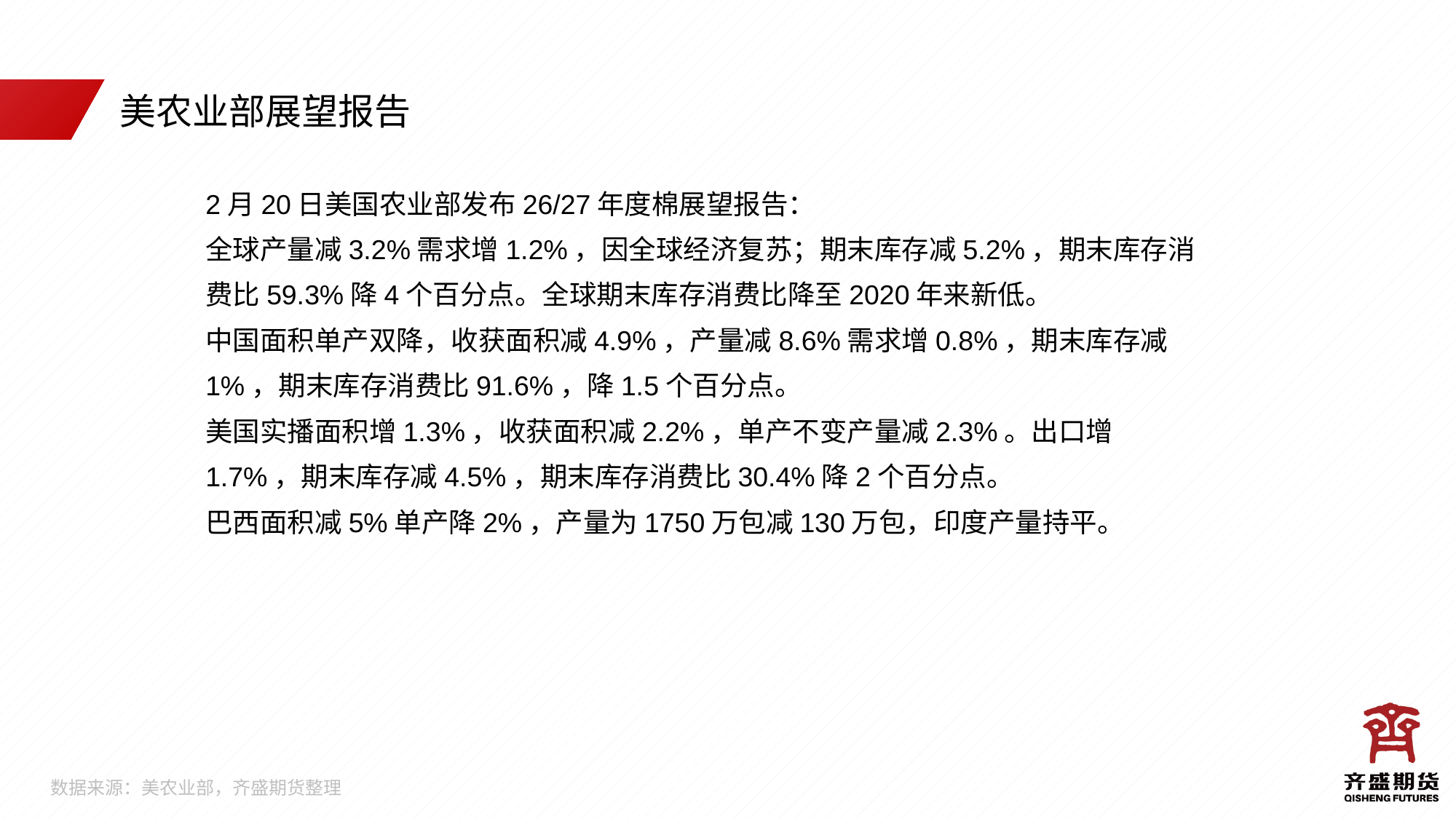

# 美农业部展望报告
2月20日美国农业部发布26/27年度棉展望报告：
全球产量减3.2%需求增1.2%，因全球经济复苏；期末库存减5.2%，期末库存消费比59.3%降4个百分点。全球期末库存消费比降至2020年来新低。
中国面积单产双降，收获面积减4.9%，产量减8.6%需求增0.8%，期末库存减1%，期末库存消费比91.6%，降1.5个百分点。
美国实播面积增1.3%，收获面积减2.2%，单产不变产量减2.3%。出口增1.7%，期末库存减4.5%，期末库存消费比30.4%降2个百分点。
巴西面积减5%单产降2%，产量为1750万包减130万包，印度产量持平。

数据来源：美农业部，齐盛期货整理